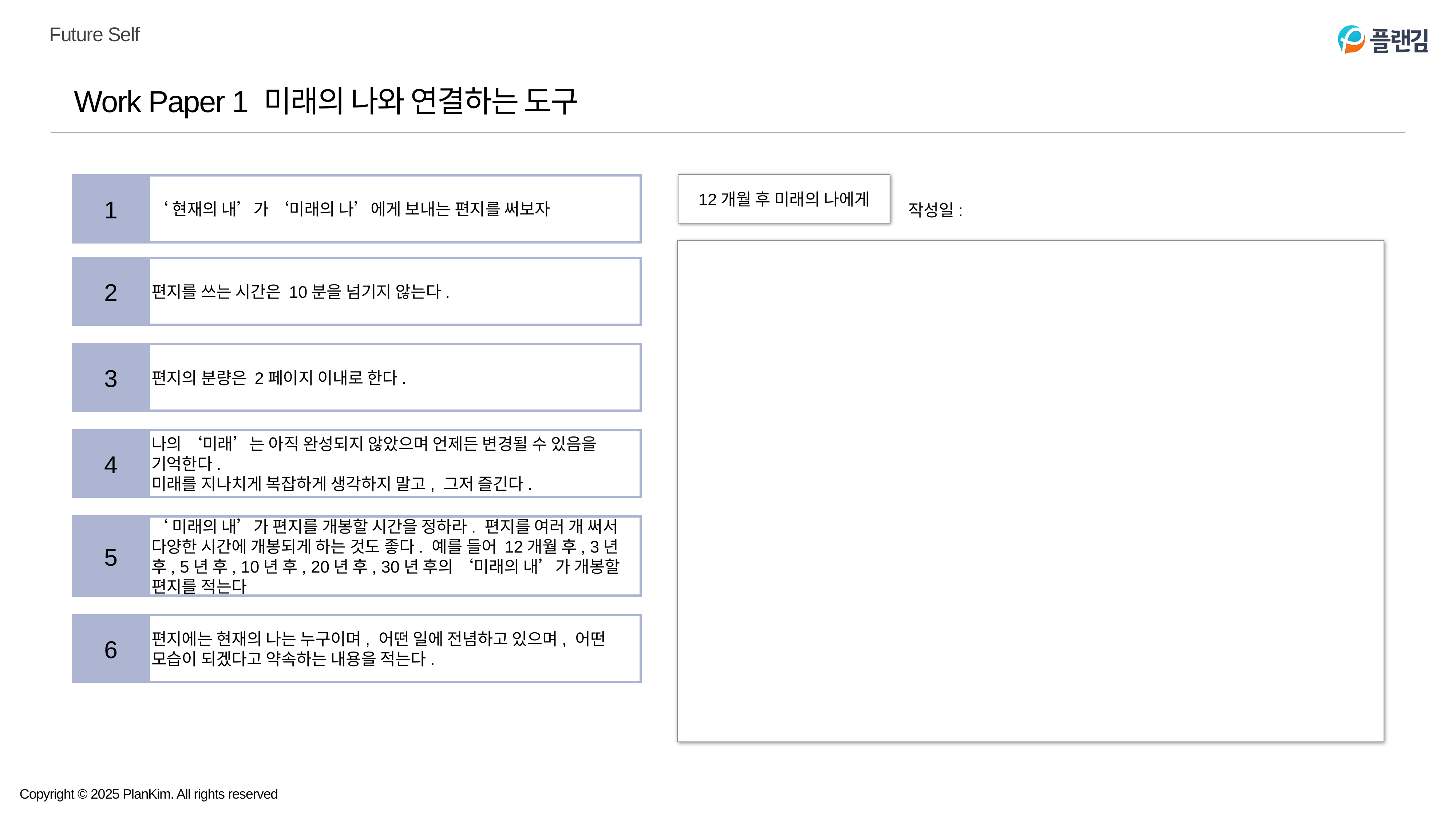

Work Paper 1 미래의 나와 연결하는 도구
12개월 후 미래의 나에게
1
‘현재의 내’가 ‘미래의 나’에게 보내는 편지를 써보자
작성일:

2
편지를 쓰는 시간은 10분을 넘기지 않는다.
3
편지의 분량은 2페이지 이내로 한다.
4
나의 ‘미래’는 아직 완성되지 않았으며 언제든 변경될 수 있음을 기억한다.
미래를 지나치게 복잡하게 생각하지 말고, 그저 즐긴다.
5
‘미래의 내’가 편지를 개봉할 시간을 정하라. 편지를 여러 개 써서 다양한 시간에 개봉되게 하는 것도 좋다. 예를 들어 12개월 후, 3년 후, 5년 후, 10년 후, 20년 후, 30년 후의 ‘미래의 내’가 개봉할 편지를 적는다
6
편지에는 현재의 나는 누구이며, 어떤 일에 전념하고 있으며, 어떤 모습이 되겠다고 약속하는 내용을 적는다.
3